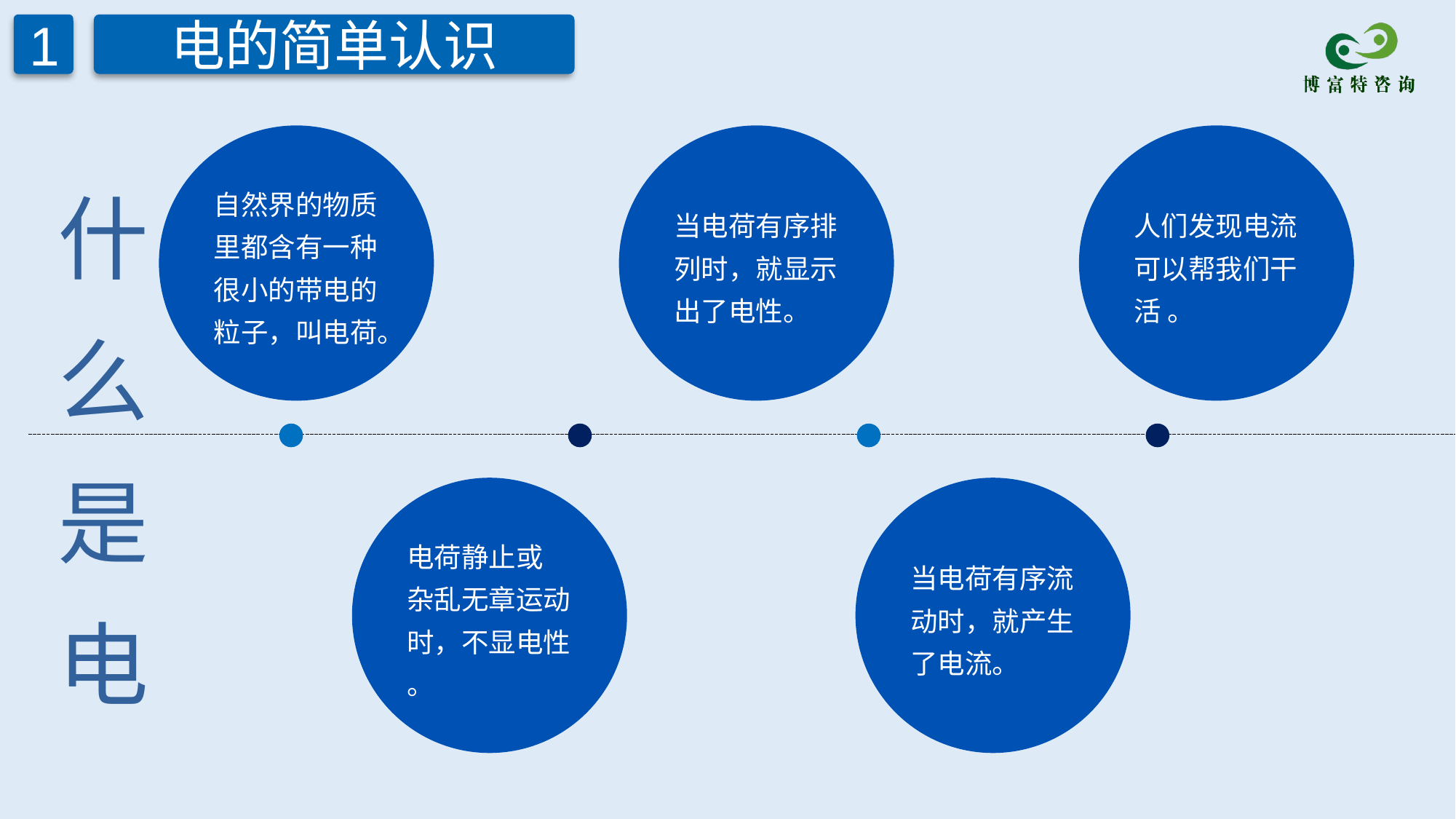

1
电的简单认识
自然界的物质里都含有一种很小的带电的粒子，叫电荷。
当电荷有序排列时，就显示出了电性。
人们发现电流可以帮我们干活 。
什
么
是
电

电荷静止或 杂乱无章运动时，不显电性 。

当电荷有序流动时，就产生了电流。